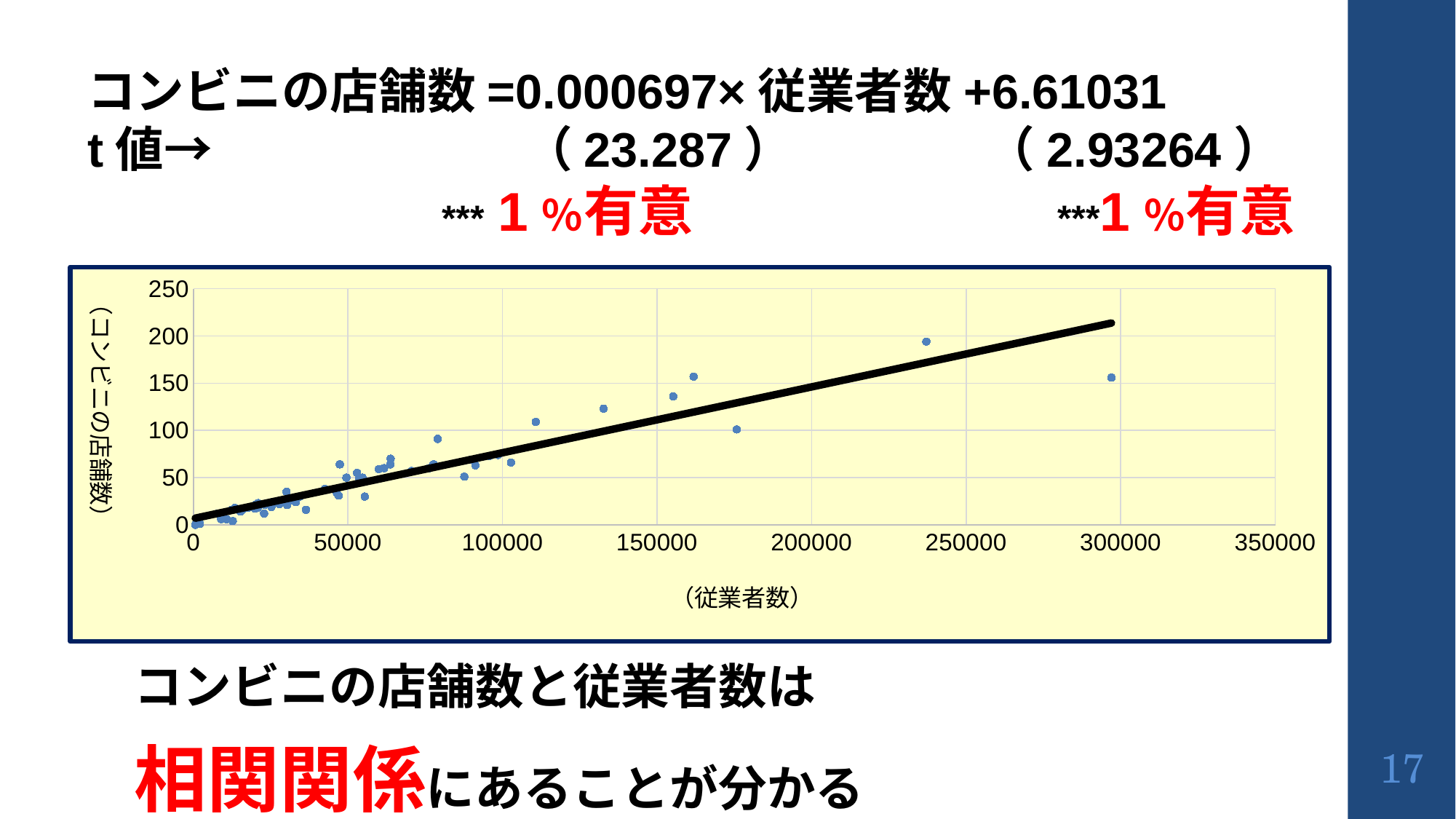

コンビニの店舗数=0.000697×従業者数+6.61031
t値→　　　   		（23.287）　　　　（2.93264）
　　　         　　*** 1％有意     	　　　　***1％有意

### Chart

| Category |  |
|---|---|
コンビニの店舗数と従業者数は
相関関係にあることが分かる

17